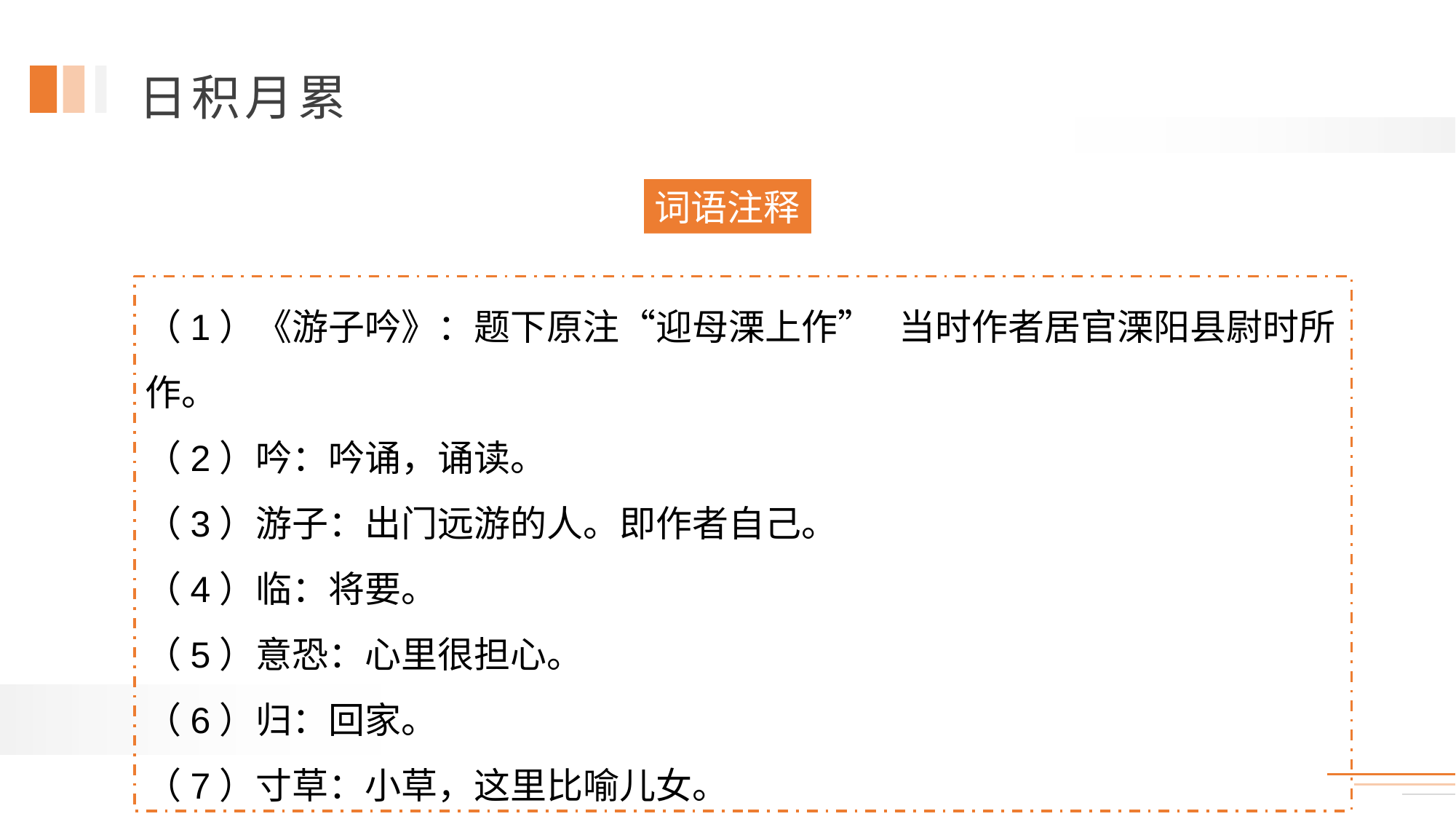

词语注释
（1）《游子吟》：题下原注“迎母溧上作”   当时作者居官溧阳县尉时所作。
（2）吟：吟诵，诵读。
（3）游子：出门远游的人。即作者自己。
（4）临：将要。
（5）意恐：心里很担心。
（6）归：回家。
（7）寸草：小草，这里比喻儿女。